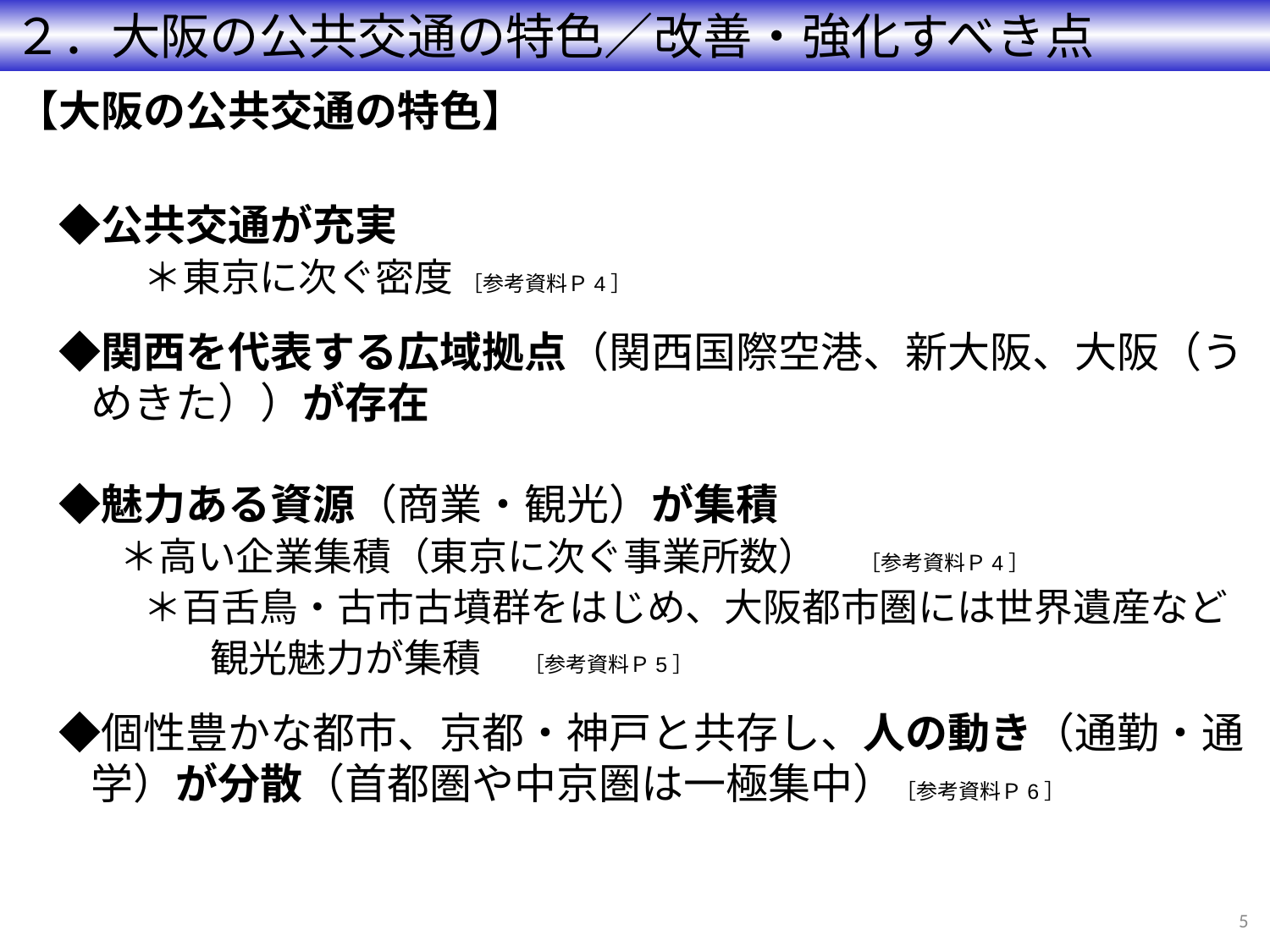

２．大阪の公共交通の特色／改善・強化すべき点
【大阪の公共交通の特色】

　◆公共交通が充実
　　　＊東京に次ぐ密度 ［参考資料Ｐ4］

　◆関西を代表する広域拠点（関西国際空港、新大阪、大阪（うめきた））が存在

　◆魅力ある資源（商業・観光）が集積
　　  ＊高い企業集積（東京に次ぐ事業所数）　［参考資料Ｐ4］
　　　＊百舌鳥・古市古墳群をはじめ、大阪都市圏には世界遺産など
　　　　　観光魅力が集積　［参考資料Ｐ5］

　◆個性豊かな都市、京都・神戸と共存し、人の動き（通勤・通学）が分散（首都圏や中京圏は一極集中）［参考資料Ｐ6］
5